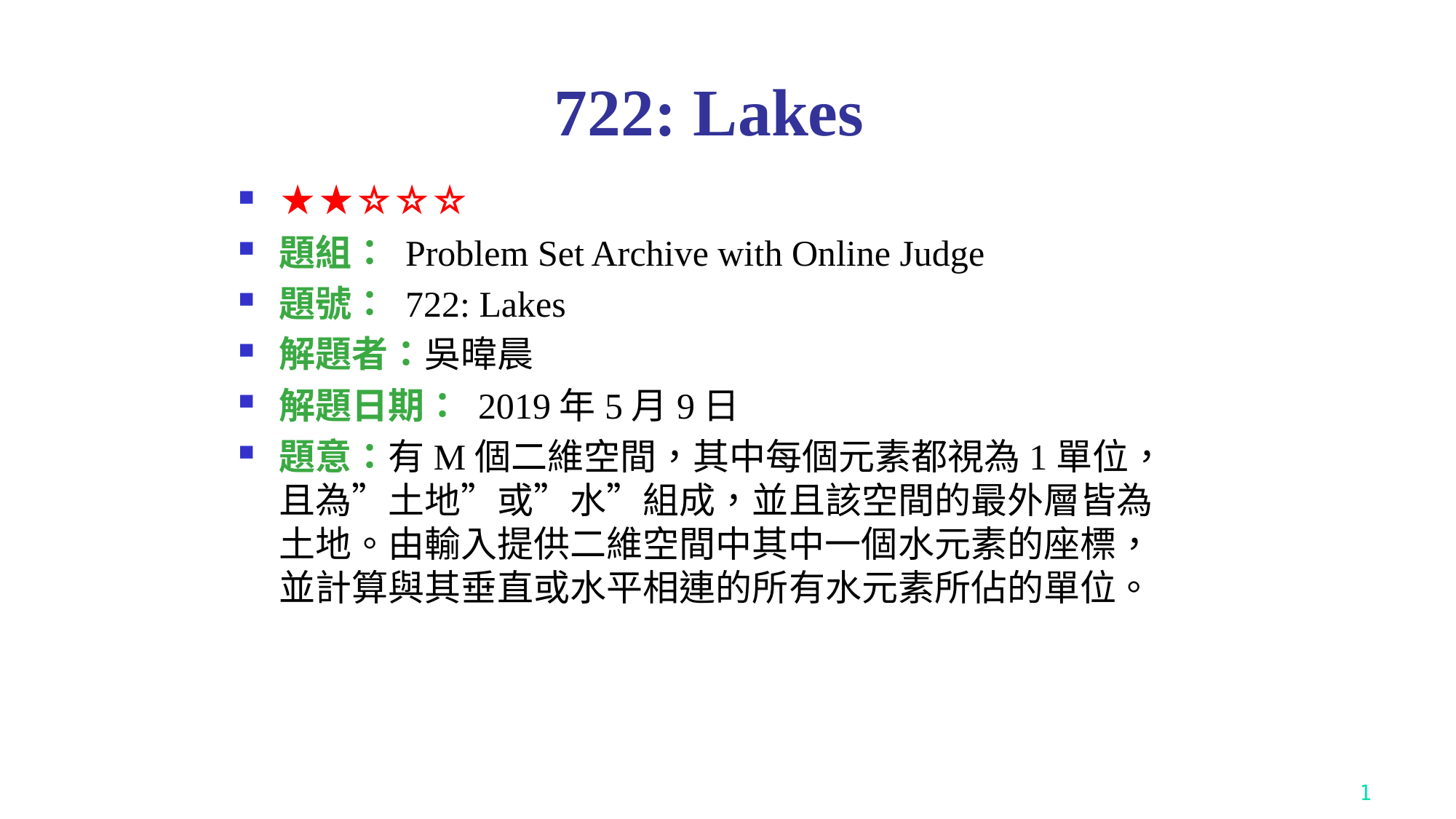

# 722: Lakes
★★☆☆☆
題組： Problem Set Archive with Online Judge
題號： 722: Lakes
解題者：吳暐晨
解題日期： 2019年5月9日
題意：有M個二維空間，其中每個元素都視為1單位，且為”土地”或”水”組成，並且該空間的最外層皆為土地。由輸入提供二維空間中其中一個水元素的座標，並計算與其垂直或水平相連的所有水元素所佔的單位。
1